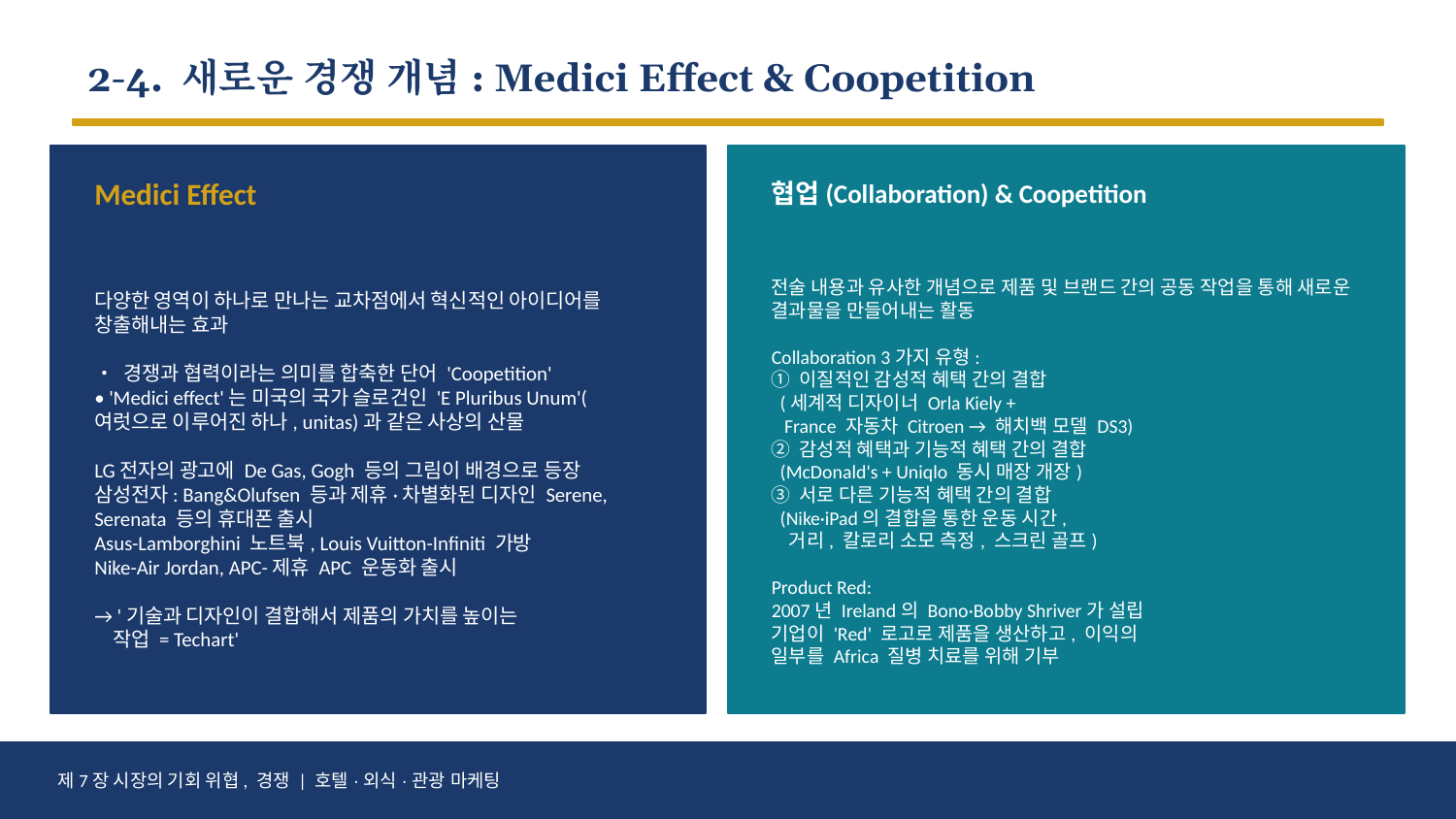

2-4. 새로운 경쟁 개념: Medici Effect & Coopetition

Medici Effect
협업(Collaboration) & Coopetition
다양한 영역이 하나로 만나는 교차점에서 혁신적인 아이디어를 창출해내는 효과

• 경쟁과 협력이라는 의미를 합축한 단어 'Coopetition'
• 'Medici effect'는 미국의 국가 슬로건인 'E Pluribus Unum'(여럿으로 이루어진 하나, unitas)과 같은 사상의 산물

LG전자의 광고에 De Gas, Gogh 등의 그림이 배경으로 등장
삼성전자: Bang&Olufsen 등과 제휴·차별화된 디자인 Serene, Serenata 등의 휴대폰 출시
Asus-Lamborghini 노트북, Louis Vuitton-Infiniti 가방
Nike-Air Jordan, APC-제휴 APC 운동화 출시

→ '기술과 디자인이 결합해서 제품의 가치를 높이는
   작업 = Techart'
전술 내용과 유사한 개념으로 제품 및 브랜드 간의 공동 작업을 통해 새로운 결과물을 만들어내는 활동

Collaboration 3가지 유형:
① 이질적인 감성적 혜택 간의 결합
  (세계적 디자이너 Orla Kiely +
   France 자동차 Citroen → 해치백 모델 DS3)
② 감성적 혜택과 기능적 혜택 간의 결합
  (McDonald's + Uniqlo 동시 매장 개장)
③ 서로 다른 기능적 혜택 간의 결합
  (Nike·iPad의 결합을 통한 운동 시간,
   거리, 칼로리 소모 측정, 스크린 골프)

Product Red:
2007년 Ireland의 Bono·Bobby Shriver가 설립
기업이 'Red' 로고로 제품을 생산하고, 이익의
일부를 Africa 질병 치료를 위해 기부

제7장 시장의 기회 위협, 경쟁 | 호텔·외식·관광 마케팅